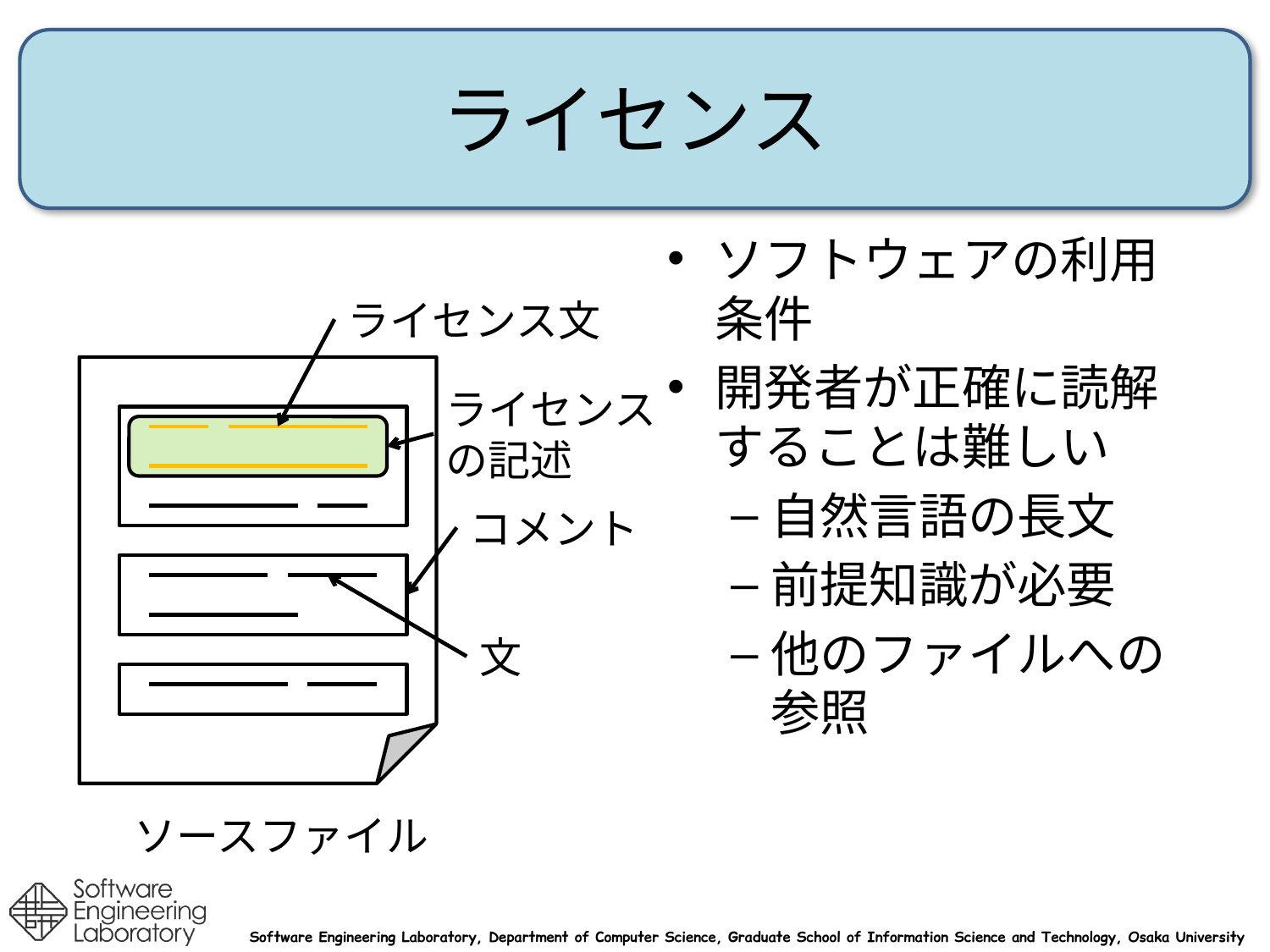

# ライセンス
ソフトウェアの利用条件
開発者が正確に読解することは難しい
自然言語の長文
前提知識が必要
他のファイルへの参照

ライセンス文

ライセンス
の記述

コメント

文

ソースファイル